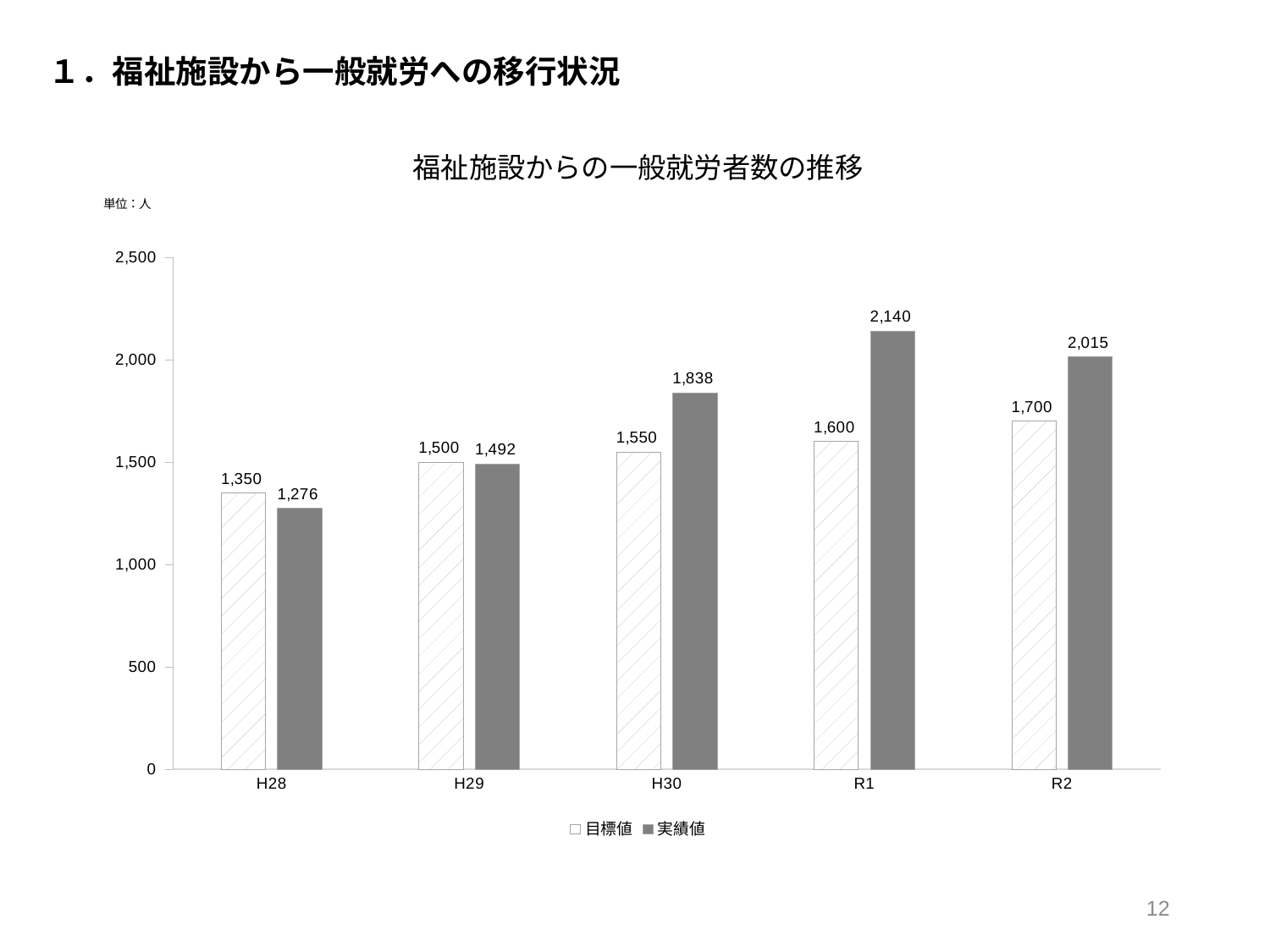

１．福祉施設から一般就労への移行状況
福祉施設からの一般就労者数の推移

### Chart: 単位：人

| Category | 目標値 | 実績値 |
|---|---|---|
| H28 | 1350.0 | 1276.0 |
| H29 | 1500.0 | 1492.0 |
| H30 | 1550.0 | 1838.0 |
| R1 | 1600.0 | 2140.0 |
| R2 | 1700.0 | 2015.0 |
12